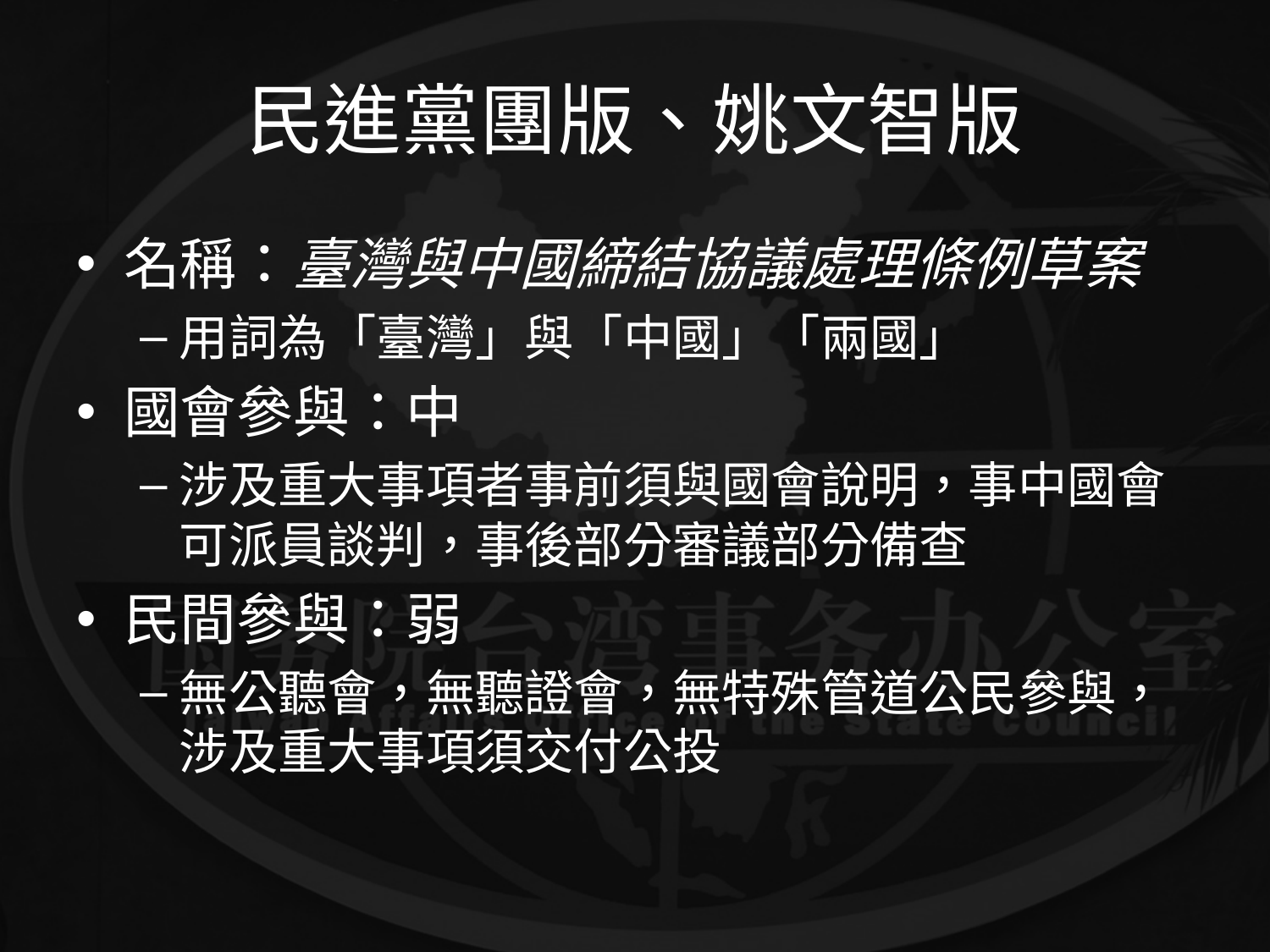

# 民進黨團版、姚文智版
名稱：臺灣與中國締結協議處理條例草案
用詞為「臺灣」與「中國」「兩國」
國會參與：中
涉及重大事項者事前須與國會說明，事中國會可派員談判，事後部分審議部分備查
民間參與：弱
無公聽會，無聽證會，無特殊管道公民參與，涉及重大事項須交付公投